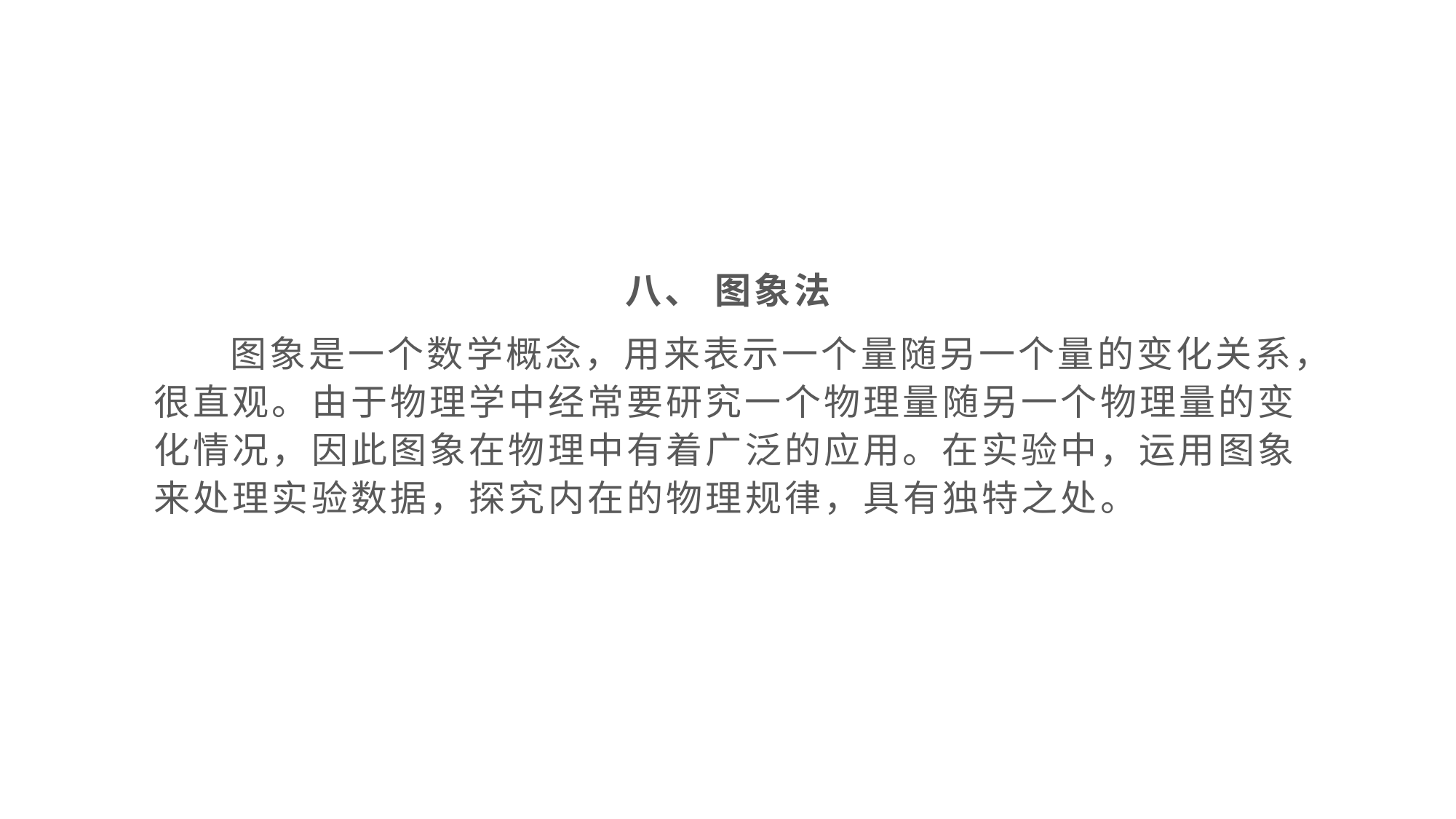

八、 图象法
      图象是一个数学概念，用来表示一个量随另一个量的变化关系，很直观。由于物理学中经常要研究一个物理量随另一个物理量的变化情况，因此图象在物理中有着广泛的应用。在实验中，运用图象来处理实验数据，探究内在的物理规律，具有独特之处。